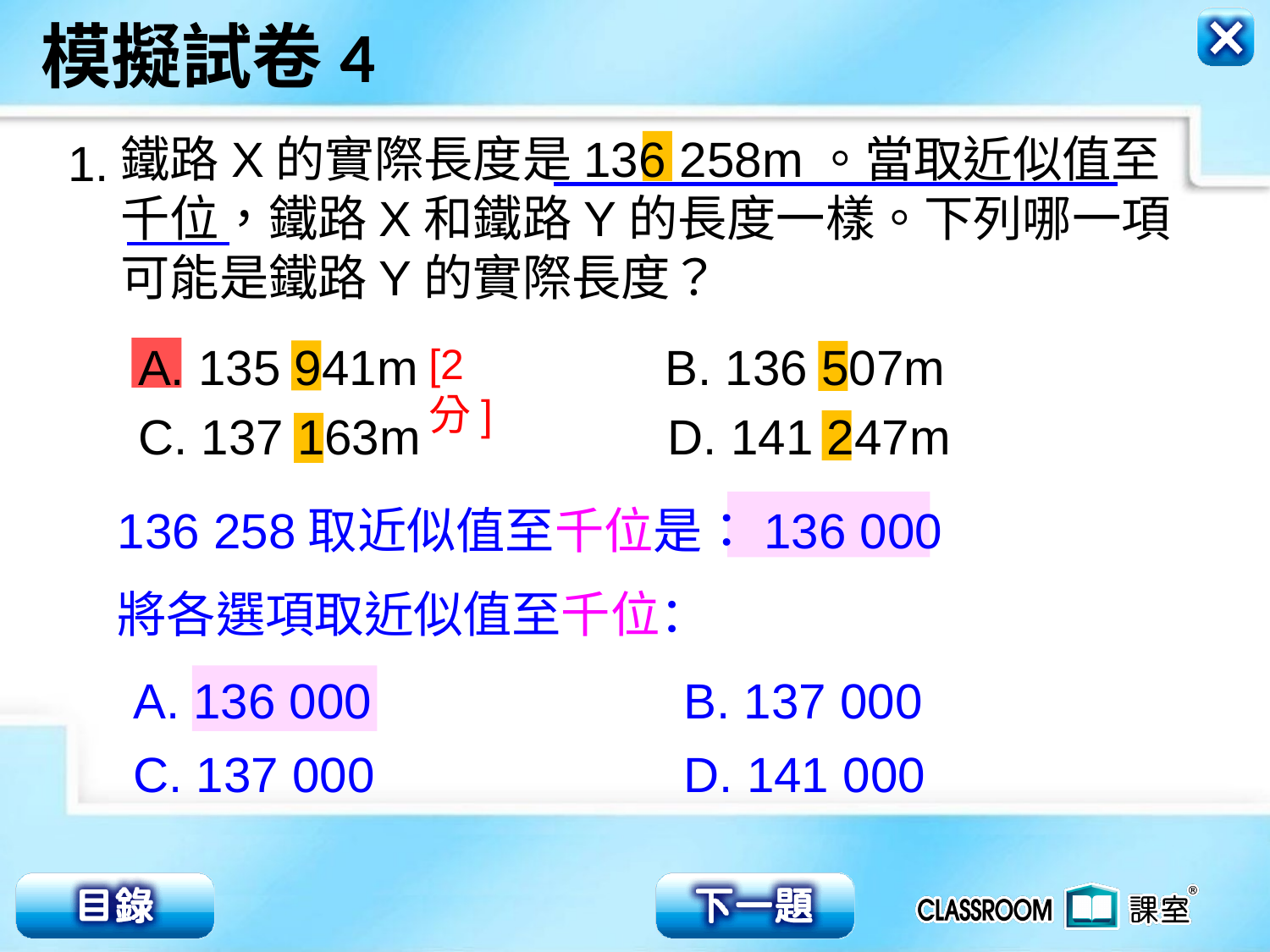

鐵路X的實際長度是136 258m。當取近似值至
千位，鐵路X和鐵路Y的長度一樣。下列哪一項
可能是鐵路Y的實際長度？
1.

A. 135 941m                  B. 136 507m
C. 137 163m                  D. 141 247m
[2分]

136 258取近似值至千位是：136 000
將各選項取近似值至千位：
A. 136 000
B. 137 000

C. 137 000
D. 141 000